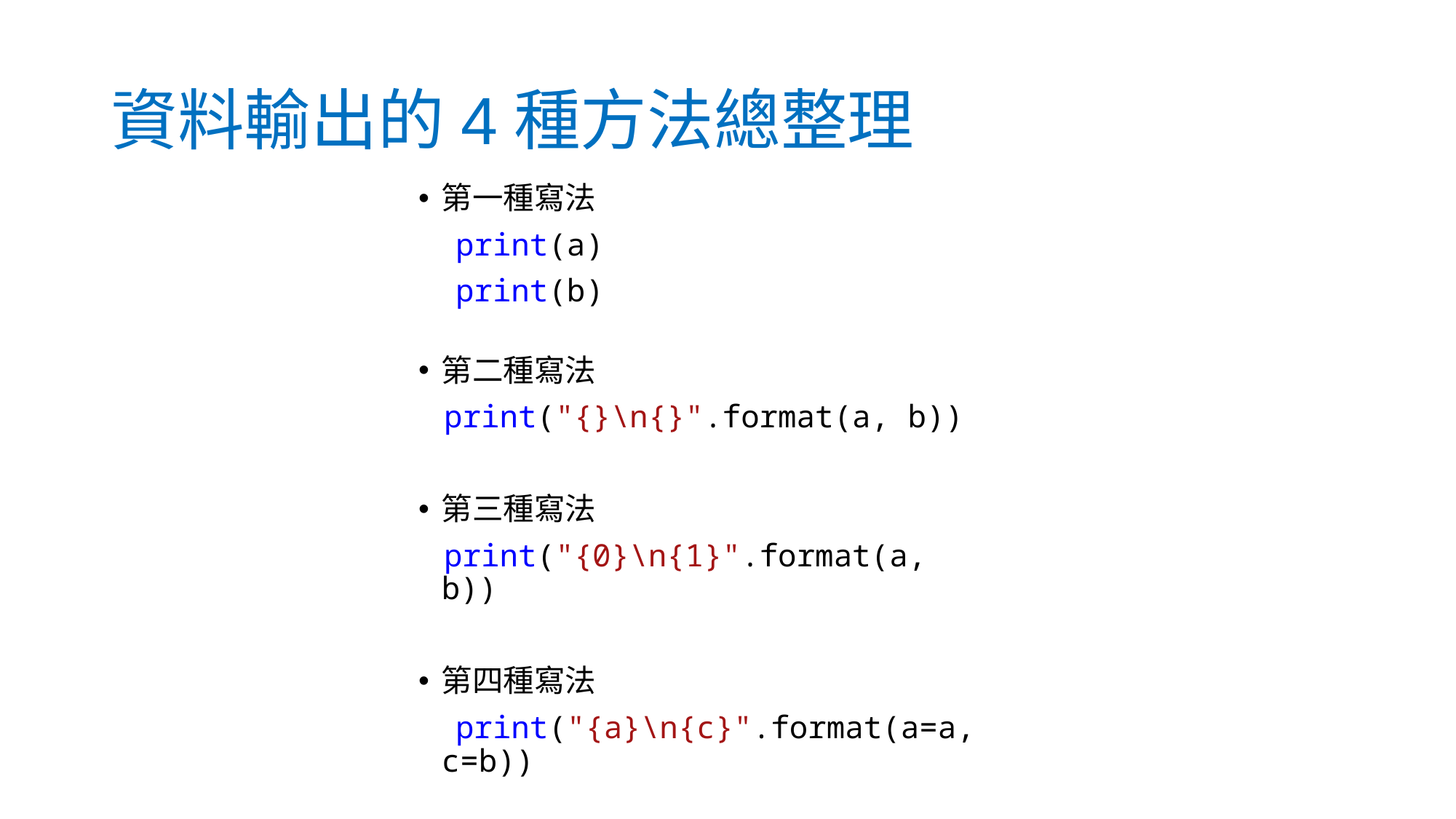

# 資料輸出的4種方法總整理
第一種寫法
  print(a)
  print(b)

第二種寫法
   print("{}\n{}".format(a, b))

第三種寫法
   print("{0}\n{1}".format(a, b))

第四種寫法
  print("{a}\n{c}".format(a=a, c=b))